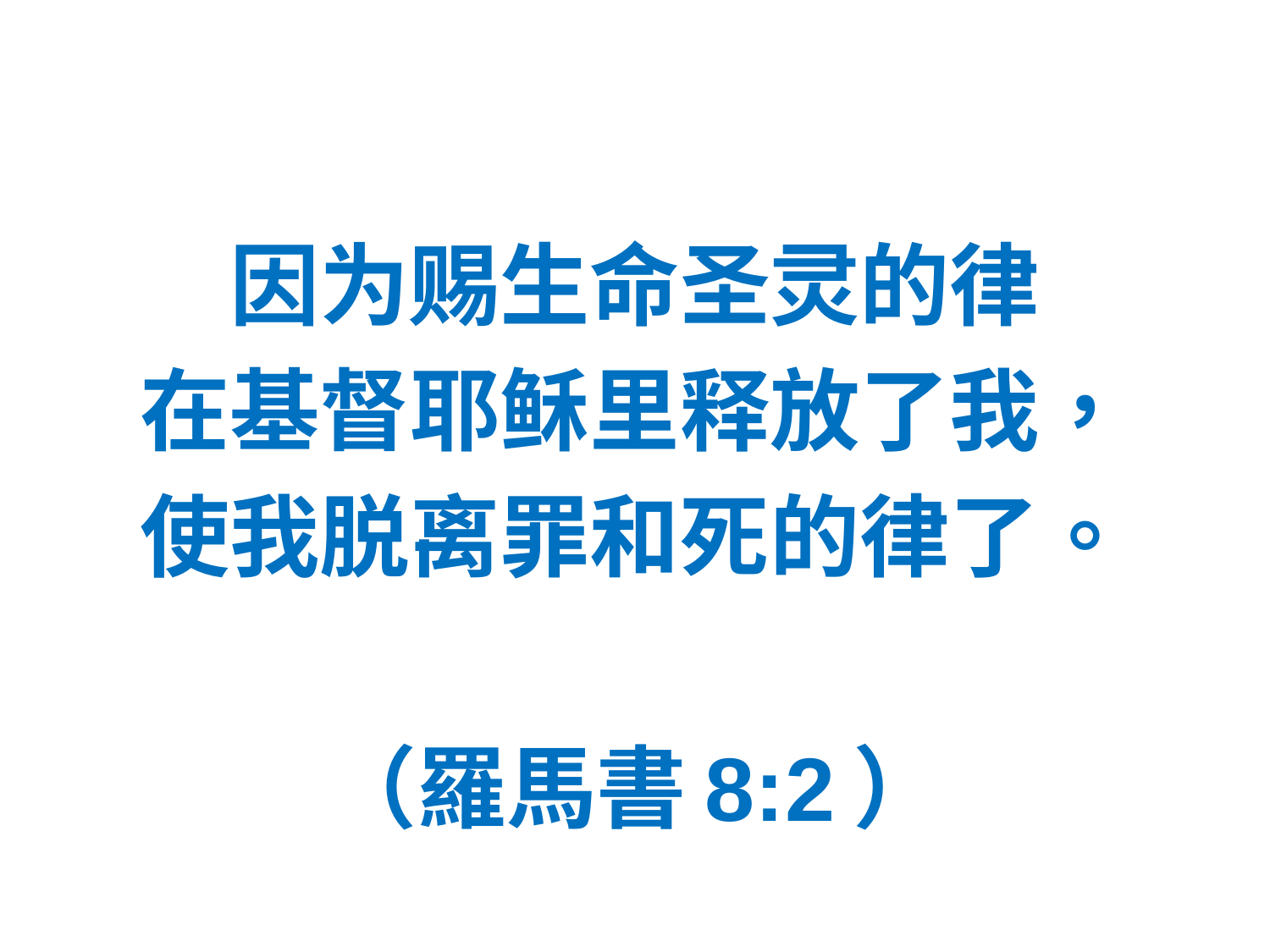

#
因为赐生命圣灵的律
在基督耶稣里释放了我，
使我脱离罪和死的律了。

（羅馬書8:2）